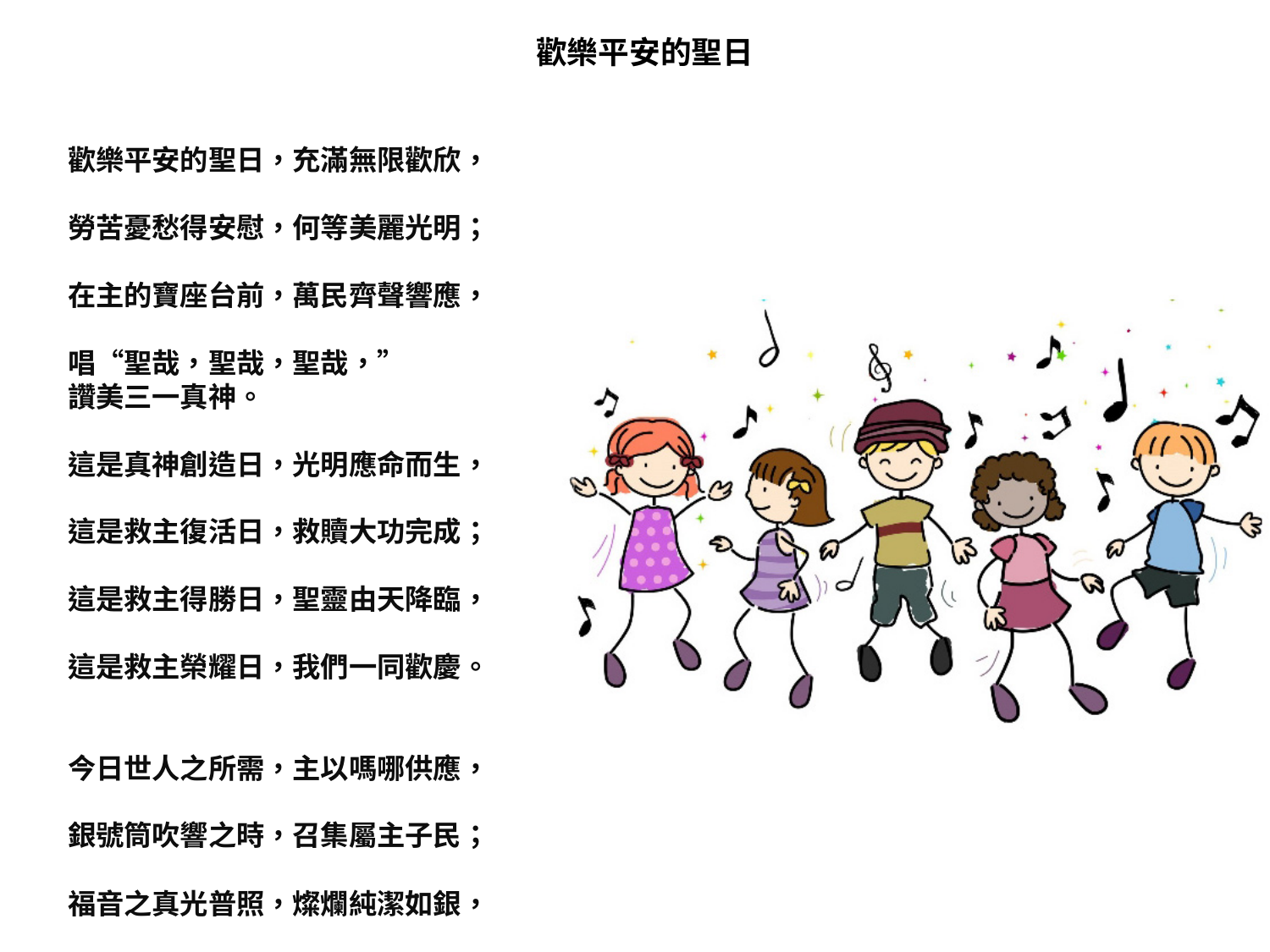

# 歡樂平安的聖日
歡樂平安的聖日，充滿無限歡欣，
勞苦憂愁得安慰，何等美麗光明；
在主的寶座台前，萬民齊聲響應，
唱“聖哉，聖哉，聖哉，”
讚美三一真神。
這是真神創造日，光明應命而生，
這是救主復活日，救贖大功完成；
這是救主得勝日，聖靈由天降臨，
這是救主榮耀日，我們一同歡慶。
今日世人之所需，主以嗎哪供應，
銀號筒吹響之時，召集屬主子民；
福音之真光普照，燦爛純潔如銀，
活水之泉源湧流，能甦醒人心靈。
歡樂平安的聖日，主賜豐富恩典，
我靈在此得安息，我蒙福到永遠；
齊來向聖父讚美，讚美聖子聖靈，
教會信徒同聲唱，讚美三一真神。